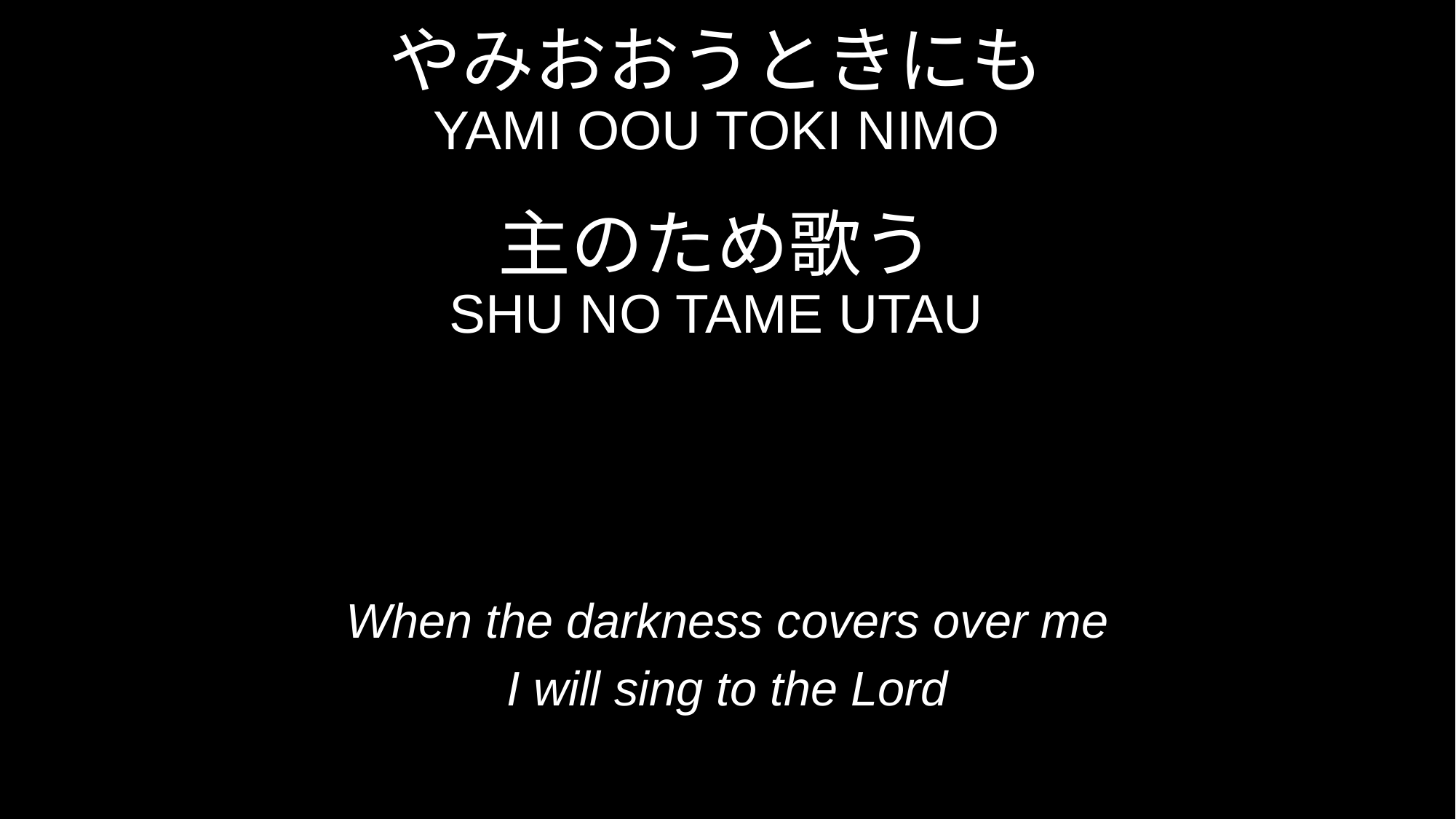

# やみおおうときにも YAMI OOU TOKI NIMO 主のため歌う SHU NO TAME UTAU
When the darkness covers over me
I will sing to the Lord